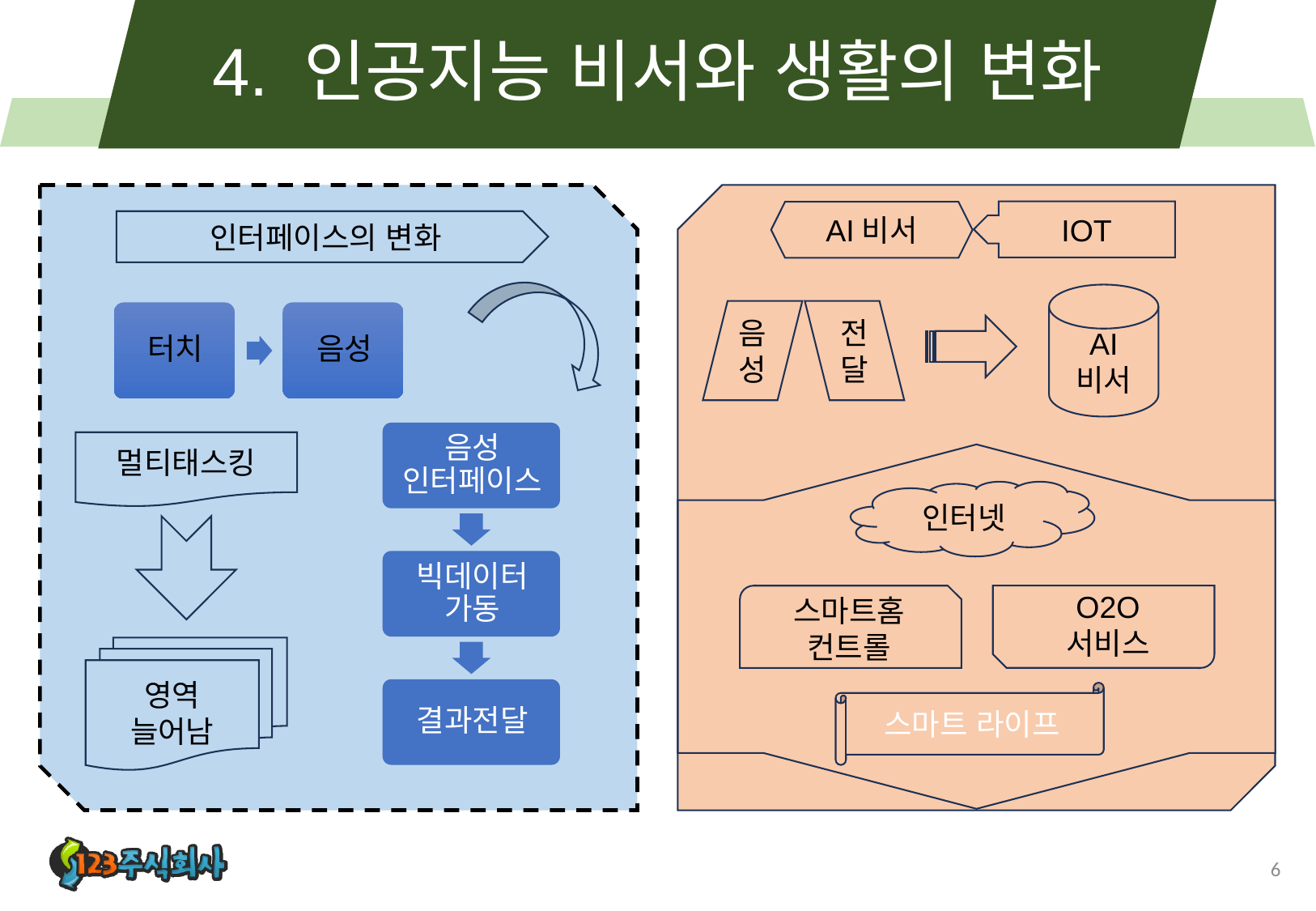

# 4. 인공지능 비서와 생활의 변화

인터페이스의 변화
터치

음성

음성
인터페이스

빅데이터
가동

결과전달
멀티태스킹

영역
늘어남

IOT
AI비서
AI
비서
음성
전달

인터넷
O2O 서비스
스마트홈
컨트롤

스마트 라이프
6